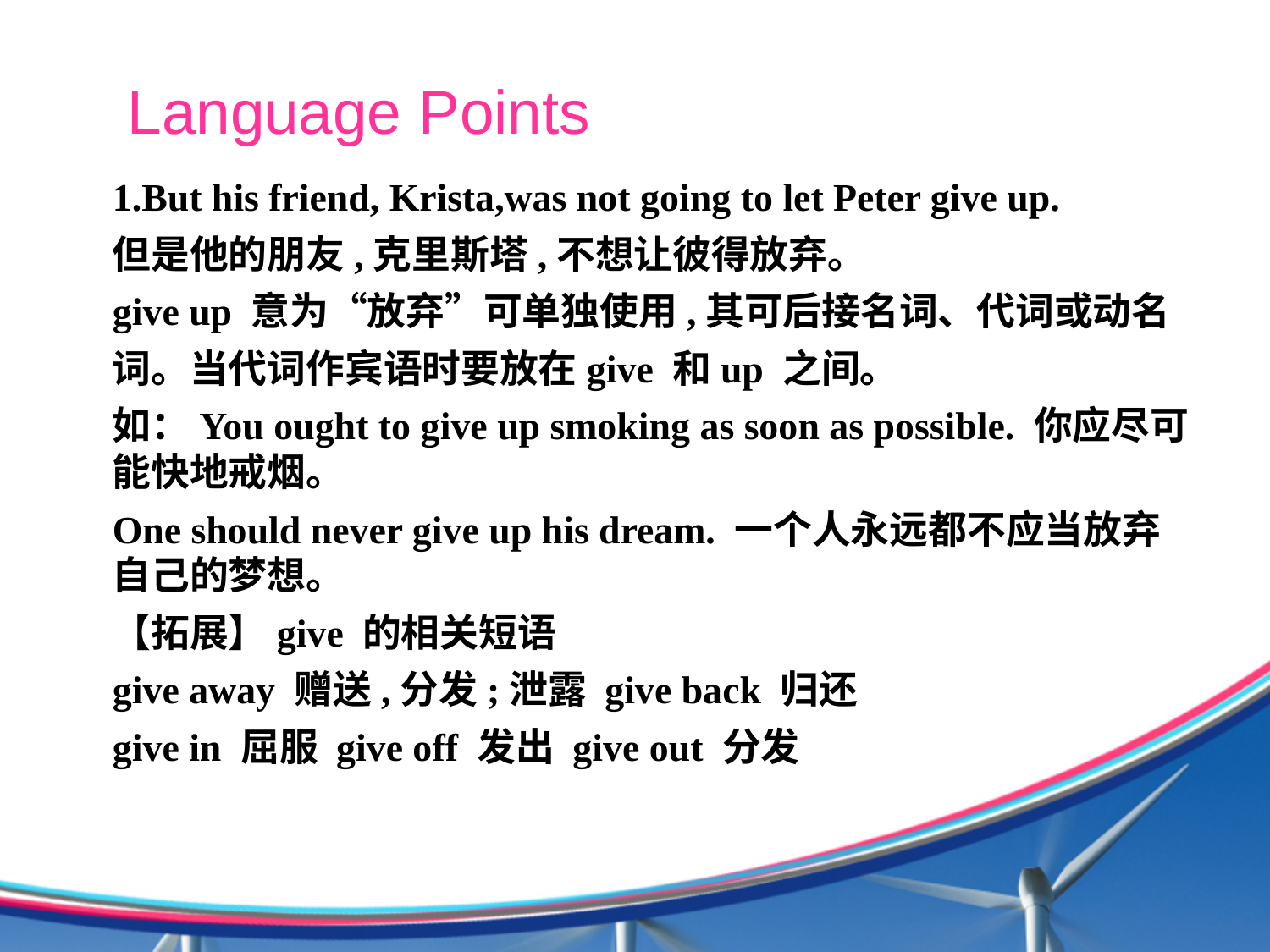

Language Points
1.But his friend, Krista,was not going to let Peter give up.
但是他的朋友,克里斯塔,不想让彼得放弃。
give up 意为“放弃”可单独使用,其可后接名词、代词或动名
词。当代词作宾语时要放在give 和up 之间。
如：You ought to give up smoking as soon as possible. 你应尽可能快地戒烟。
One should never give up his dream. 一个人永远都不应当放弃自己的梦想。
【拓展】give 的相关短语
give away 赠送,分发;泄露 give back 归还
give in 屈服 give off 发出 give out 分发